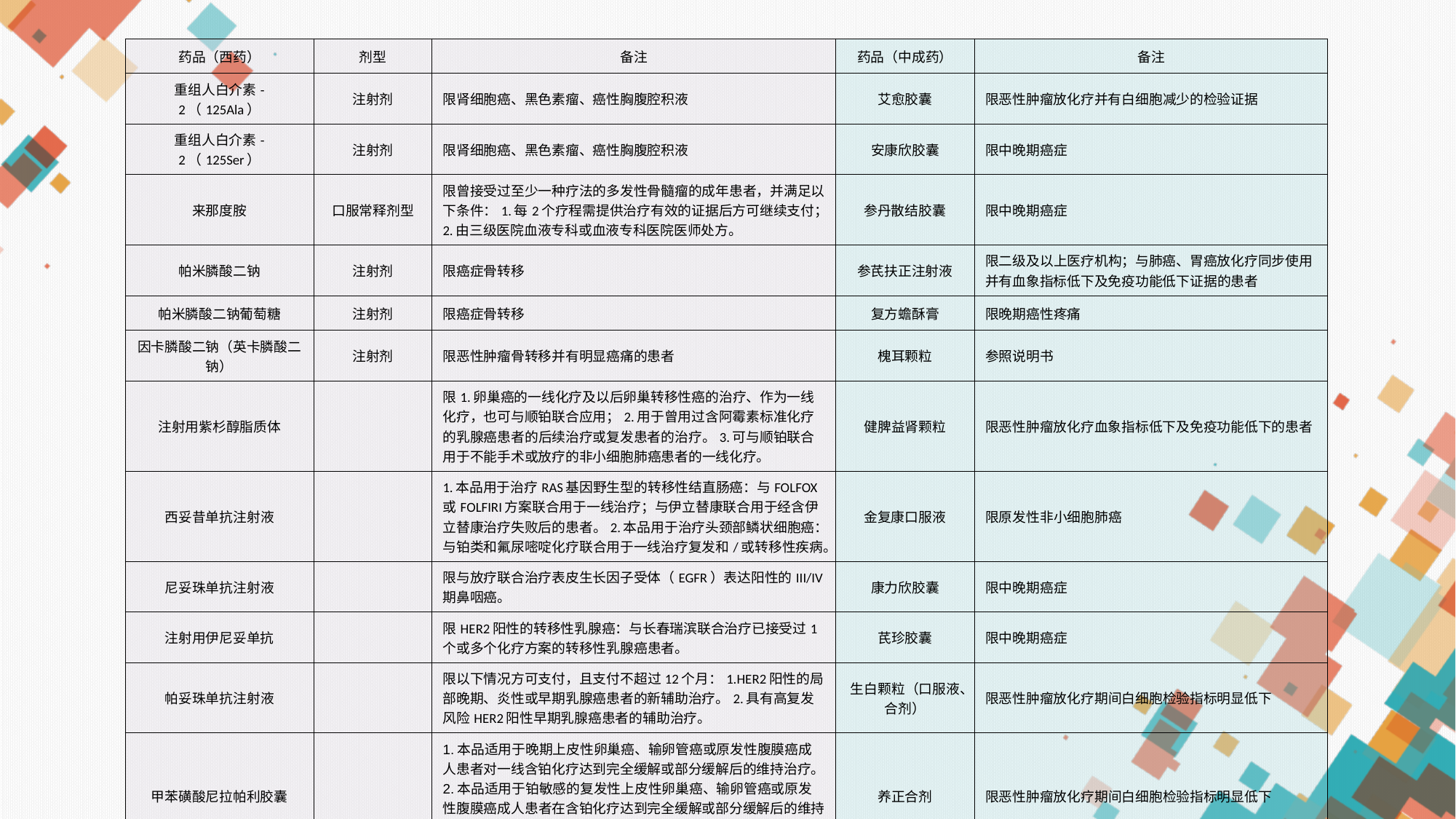

| 药品（西药） | 剂型 | 备注 | 药品（中成药） | 备注 |
| --- | --- | --- | --- | --- |
| 重组人白介素-2（125Ala） | 注射剂 | 限肾细胞癌、黑色素瘤、癌性胸腹腔积液 | 艾愈胶囊 | 限恶性肿瘤放化疗并有白细胞减少的检验证据 |
| 重组人白介素-2（125Ser） | 注射剂 | 限肾细胞癌、黑色素瘤、癌性胸腹腔积液 | 安康欣胶囊 | 限中晚期癌症 |
| 来那度胺 | 口服常释剂型 | 限曾接受过至少一种疗法的多发性骨髓瘤的成年患者，并满足以下条件：1.每2个疗程需提供治疗有效的证据后方可继续支付；2.由三级医院血液专科或血液专科医院医师处方。 | 参丹散结胶囊 | 限中晚期癌症 |
| 帕米膦酸二钠 | 注射剂 | 限癌症骨转移 | 参芪扶正注射液 | 限二级及以上医疗机构；与肺癌、胃癌放化疗同步使用并有血象指标低下及免疫功能低下证据的患者 |
| 帕米膦酸二钠葡萄糖 | 注射剂 | 限癌症骨转移 | 复方蟾酥膏 | 限晚期癌性疼痛 |
| 因卡膦酸二钠（英卡膦酸二钠） | 注射剂 | 限恶性肿瘤骨转移并有明显癌痛的患者 | 槐耳颗粒 | 参照说明书 |
| 注射用紫杉醇脂质体 |  | 限1.卵巢癌的一线化疗及以后卵巢转移性癌的治疗、作为一线化疗，也可与顺铂联合应用；2.用于曾用过含阿霉素标准化疗的乳腺癌患者的后续治疗或复发患者的治疗。3.可与顺铂联合用于不能手术或放疗的非小细胞肺癌患者的一线化疗。 | 健脾益肾颗粒 | 限恶性肿瘤放化疗血象指标低下及免疫功能低下的患者 |
| 西妥昔单抗注射液 |  | 1.本品用于治疗RAS基因野生型的转移性结直肠癌：与FOLFOX或FOLFIRI方案联合用于一线治疗；与伊立替康联合用于经含伊立替康治疗失败后的患者。2.本品用于治疗头颈部鳞状细胞癌：与铂类和氟尿嘧啶化疗联合用于一线治疗复发和/或转移性疾病。 | 金复康口服液 | 限原发性非小细胞肺癌 |
| 尼妥珠单抗注射液 |  | 限与放疗联合治疗表皮生长因子受体（EGFR）表达阳性的III/IV期鼻咽癌。 | 康力欣胶囊 | 限中晚期癌症 |
| 注射用伊尼妥单抗 |  | 限HER2阳性的转移性乳腺癌：与长春瑞滨联合治疗已接受过1个或多个化疗方案的转移性乳腺癌患者。 | 芪珍胶囊 | 限中晚期癌症 |
| 帕妥珠单抗注射液 |  | 限以下情况方可支付，且支付不超过12个月：1.HER2阳性的局部晚期、炎性或早期乳腺癌患者的新辅助治疗。2.具有高复发风险HER2阳性早期乳腺癌患者的辅助治疗。 | 生白颗粒（口服液、合剂） | 限恶性肿瘤放化疗期间白细胞检验指标明显低下 |
| 甲苯磺酸尼拉帕利胶囊 |  | 1.本品适用于晚期上皮性卵巢癌、输卵管癌或原发性腹膜癌成人患者对一线含铂化疗达到完全缓解或部分缓解后的维持治疗。2.本品适用于铂敏感的复发性上皮性卵巢癌、输卵管癌或原发性腹膜癌成人患者在含铂化疗达到完全缓解或部分缓解后的维持治疗。 | 养正合剂 | 限恶性肿瘤放化疗期间白细胞检验指标明显低下 |
| 泊马度胺胶囊 |  | 本品与地塞米松联用，适用于既往接受过至少两种治疗（包括来那度胺和一种蛋白酶体抑制剂），且在最后一次治疗期间或治疗结束后60天内发生疾病进展的成年多发性骨髓瘤患者。 | 养正消积胶囊 | 限肝癌采用肝动脉介入治疗术后的辅助治疗 |